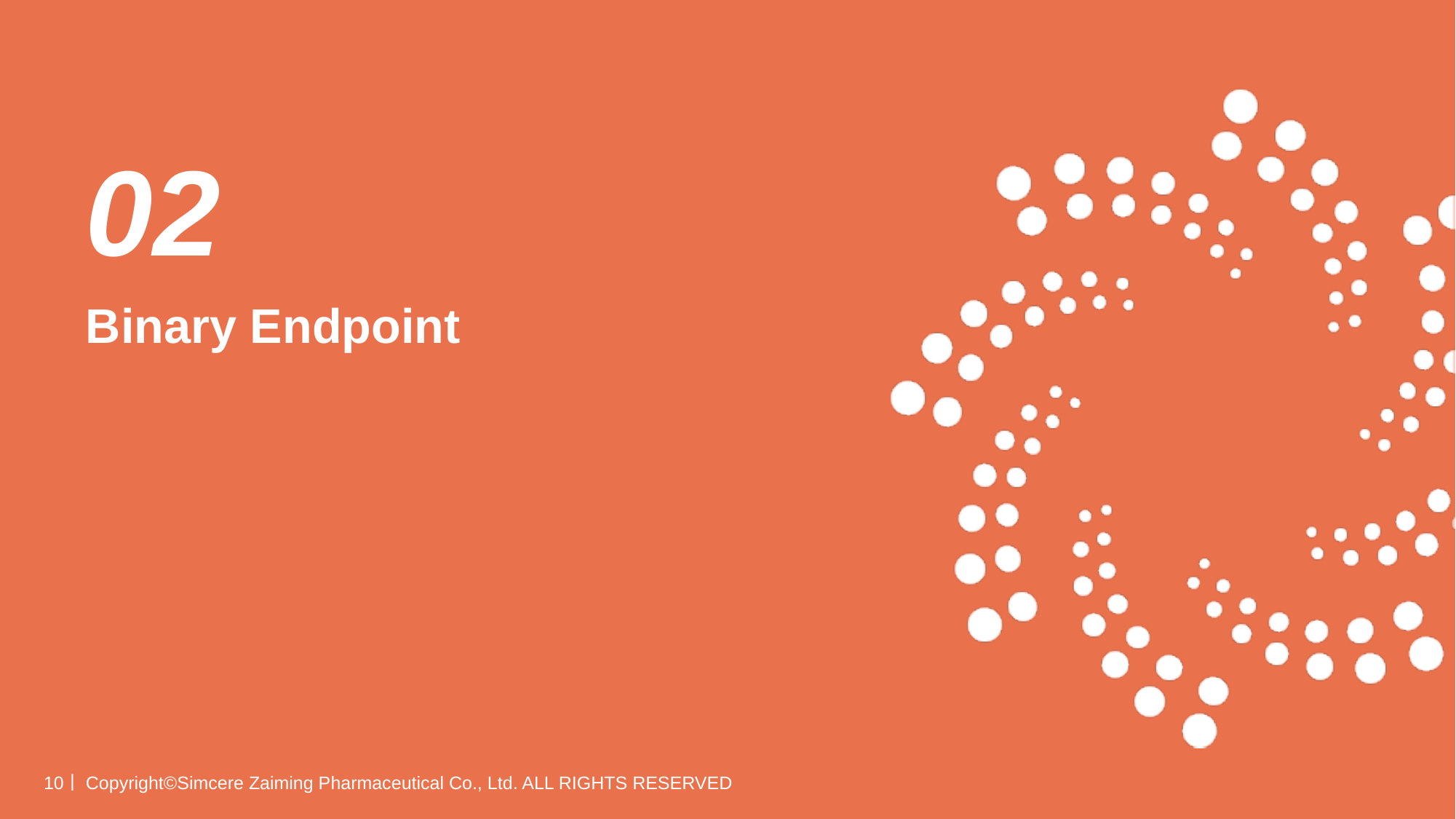

02
# Binary Endpoint
10丨
Copyright©Simcere Zaiming Pharmaceutical Co., Ltd. ALL RIGHTS RESERVED